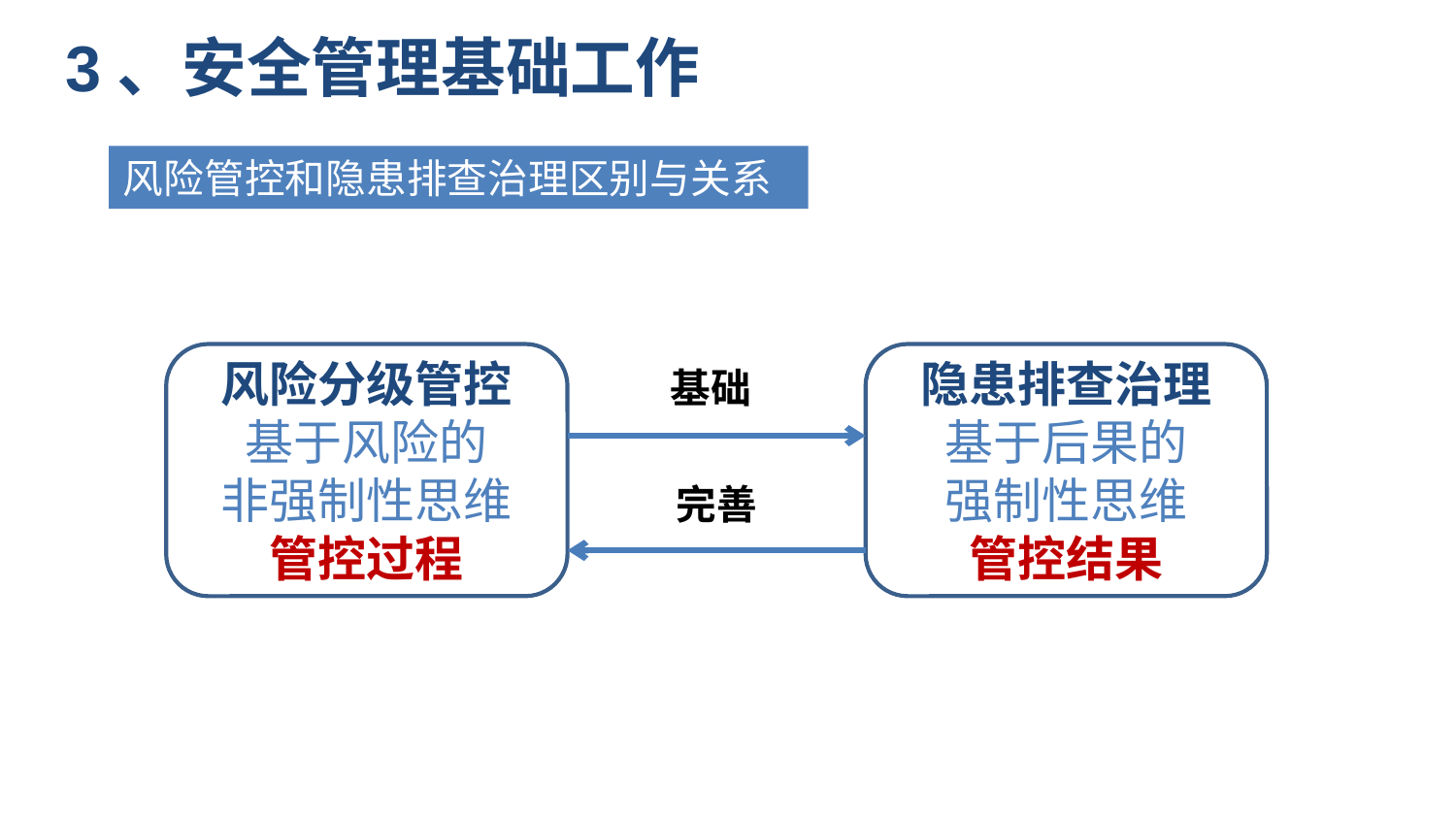

3、安全管理基础工作
风险管控和隐患排查治理区别与关系
风险分级管控
基于风险的
非强制性思维
管控过程
隐患排查治理
基于后果的
强制性思维
管控结果
基础
完善